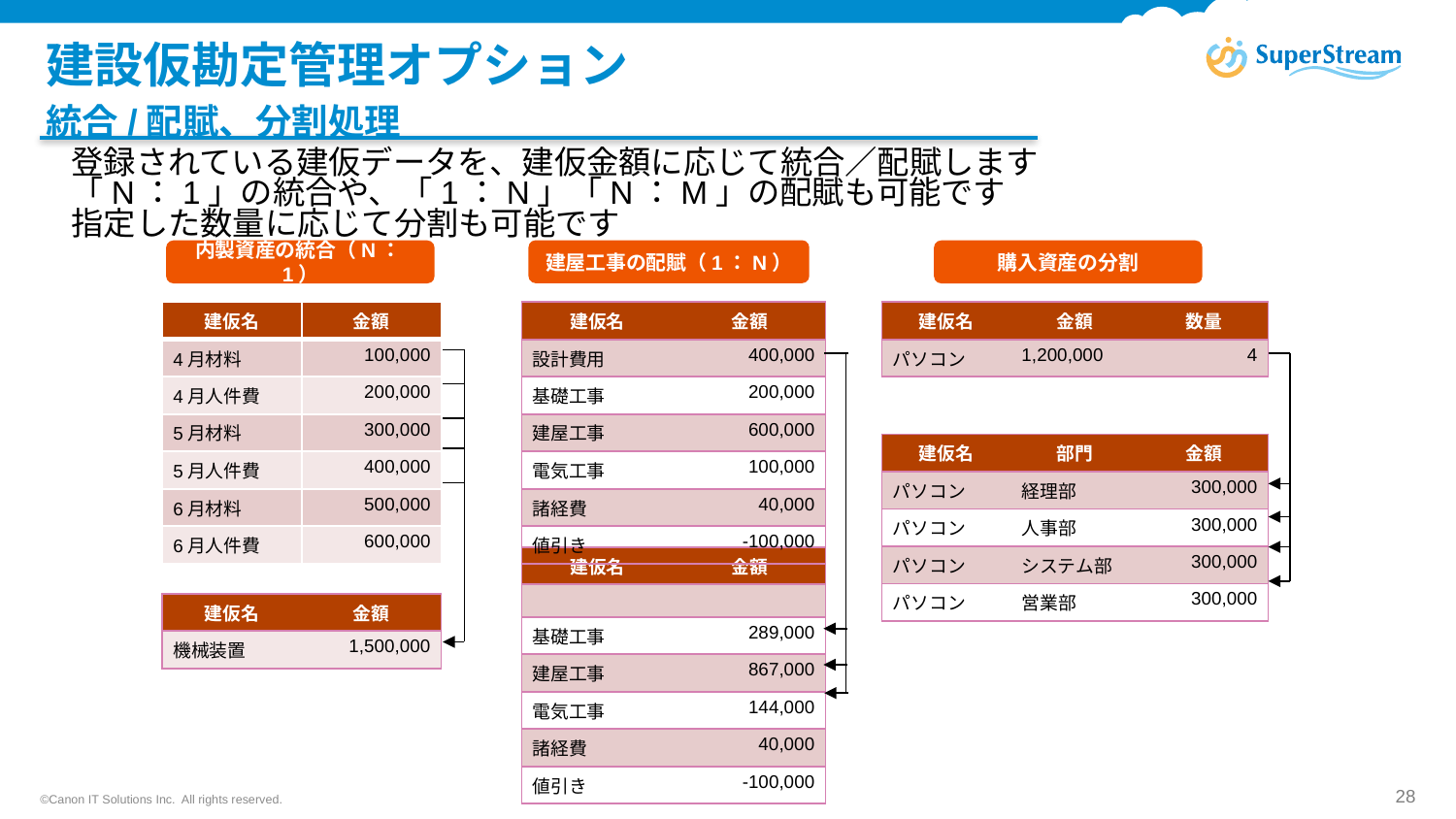

# 建設仮勘定管理オプション
統合/配賦、分割処理
登録されている建仮データを、建仮金額に応じて統合／配賦します
「N：1」の統合や、「1：N」「N：M」の配賦も可能です
指定した数量に応じて分割も可能です

建屋工事の配賦（1：N）
内製資産の統合（N：1）
購入資産の分割
| 建仮名 | 金額 |
| --- | --- |
| 4月材料 | 100,000 |
| 4月人件費 | 200,000 |
| 5月材料 | 300,000 |
| 5月人件費 | 400,000 |
| 6月材料 | 500,000 |
| 6月人件費 | 600,000 |
| 建仮名 | 金額 |
| --- | --- |
| 設計費用 | 400,000 |
| 基礎工事 | 200,000 |
| 建屋工事 | 600,000 |
| 電気工事 | 100,000 |
| 諸経費 | 40,000 |
| 値引き | -100,000 |
| 建仮名 | 金額 | 数量 |
| --- | --- | --- |
| パソコン | 1,200,000 | 4 |
| 建仮名 | 部門 | 金額 |
| --- | --- | --- |
| パソコン | 経理部 | 300,000 |
| パソコン | 人事部 | 300,000 |
| パソコン | システム部 | 300,000 |
| パソコン | 営業部 | 300,000 |
| 建仮名 | 金額 |
| --- | --- |
|  |  |
| 基礎工事 | 289,000 |
| 建屋工事 | 867,000 |
| 電気工事 | 144,000 |
| 諸経費 | 40,000 |
| 値引き | -100,000 |
| 建仮名 | 金額 |
| --- | --- |
| 機械装置 | 1,500,000 |
©Canon IT Solutions Inc.  All rights reserved.
28